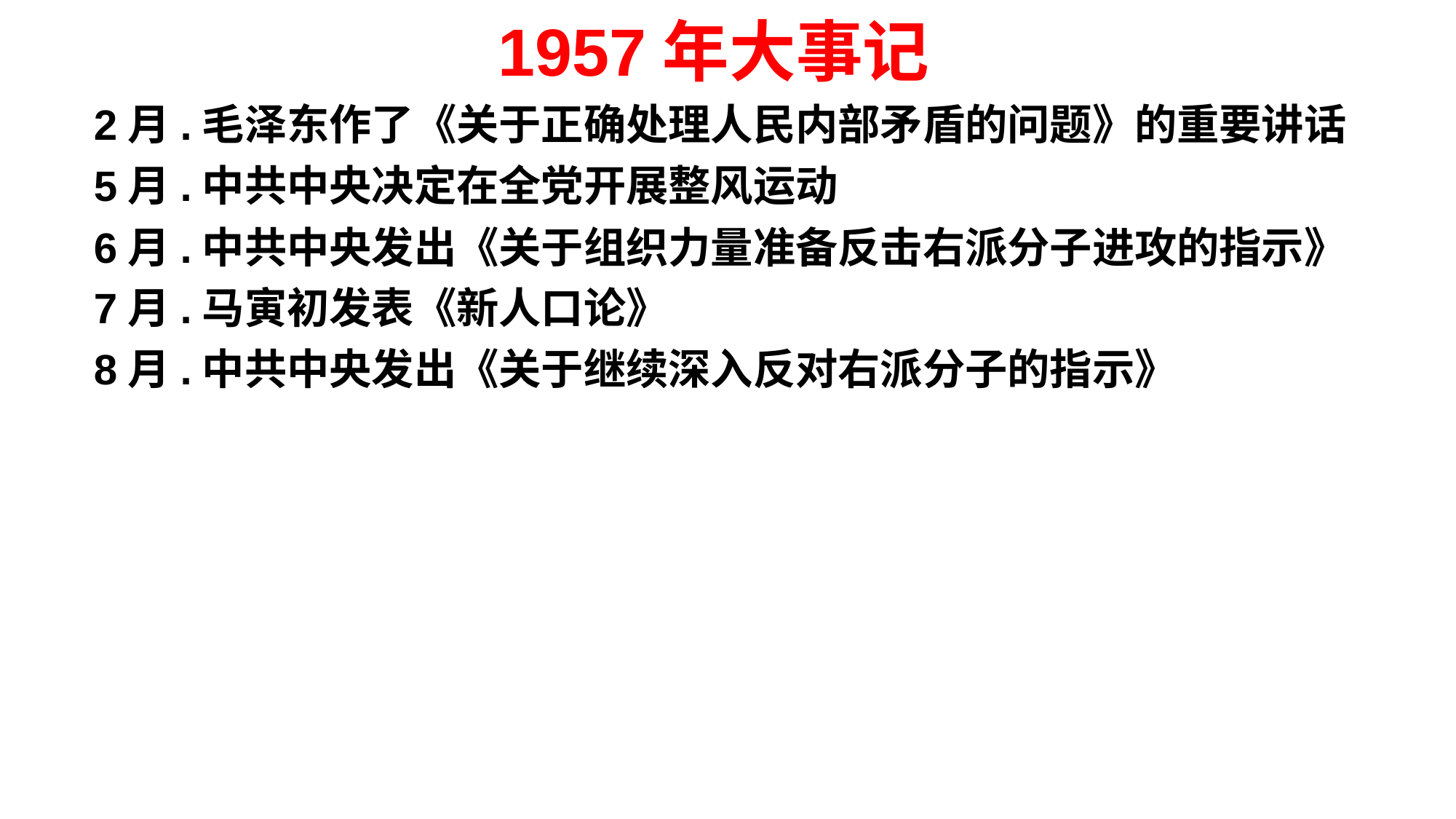

1957年大事记
2月.毛泽东作了《关于正确处理人民内部矛盾的问题》的重要讲话
5月.中共中央决定在全党开展整风运动
6月.中共中央发出《关于组织力量准备反击右派分子进攻的指示》
7月.马寅初发表《新人口论》
8月.中共中央发出《关于继续深入反对右派分子的指示》